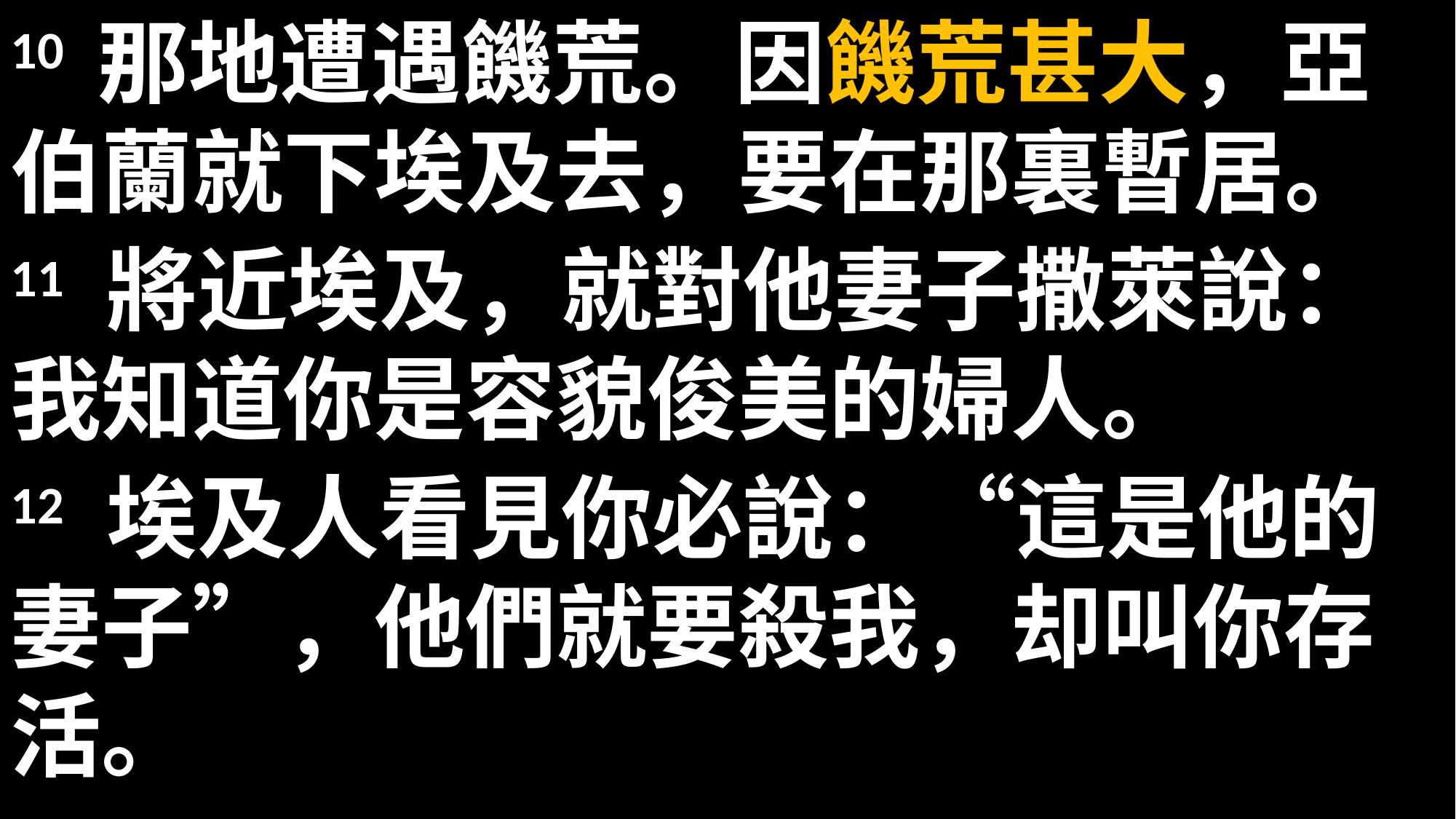

10 那地遭遇饑荒。因饑荒甚大，亞伯蘭就下埃及去，要在那裏暫居。
11 將近埃及，就對他妻子撒萊說：我知道你是容貌俊美的婦人。
12 埃及人看見你必說：“這是他的妻子”，他們就要殺我，却叫你存活。